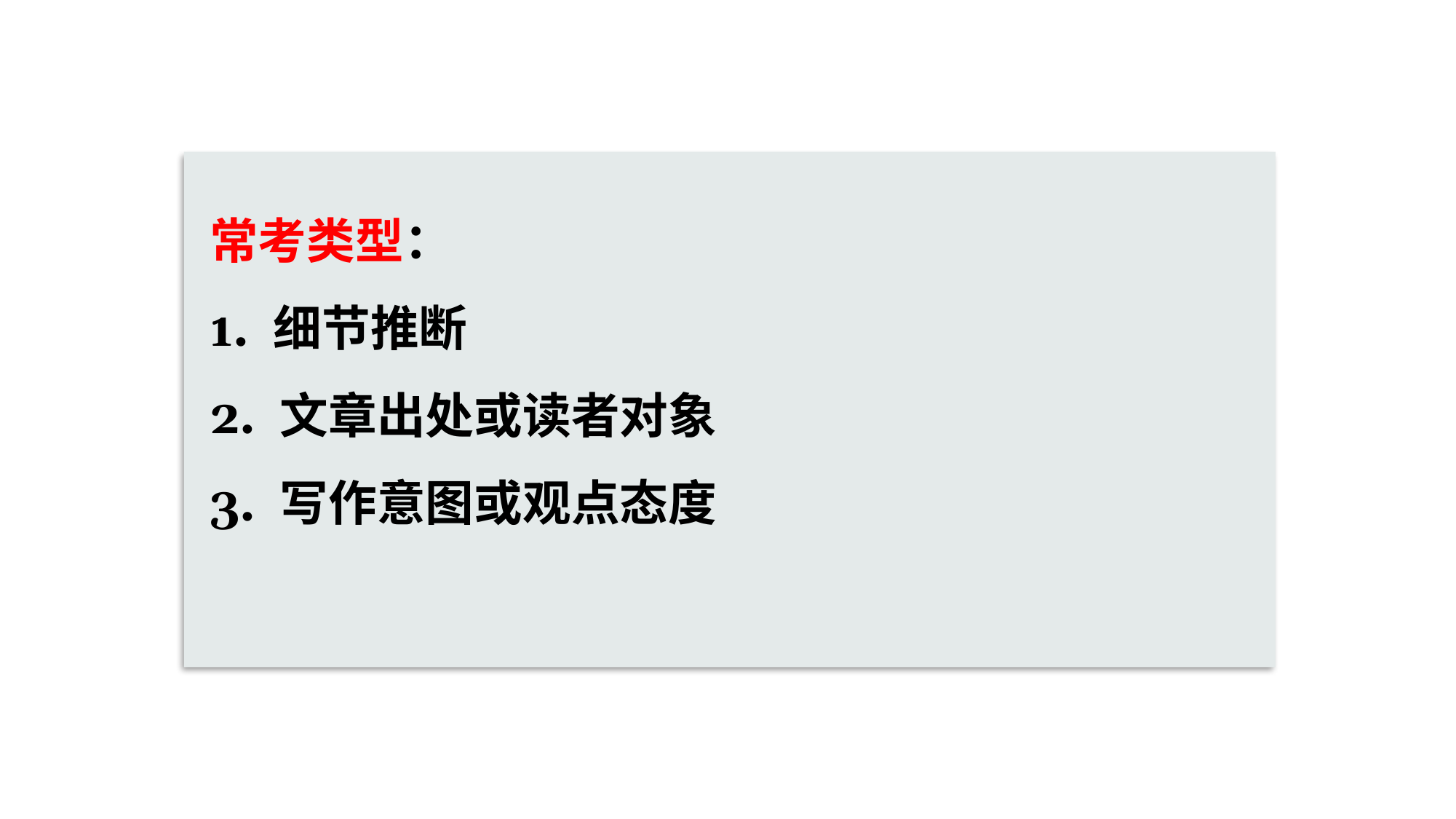

常考类型：
1. 细节推断
2. 文章出处或读者对象
3. 写作意图或观点态度